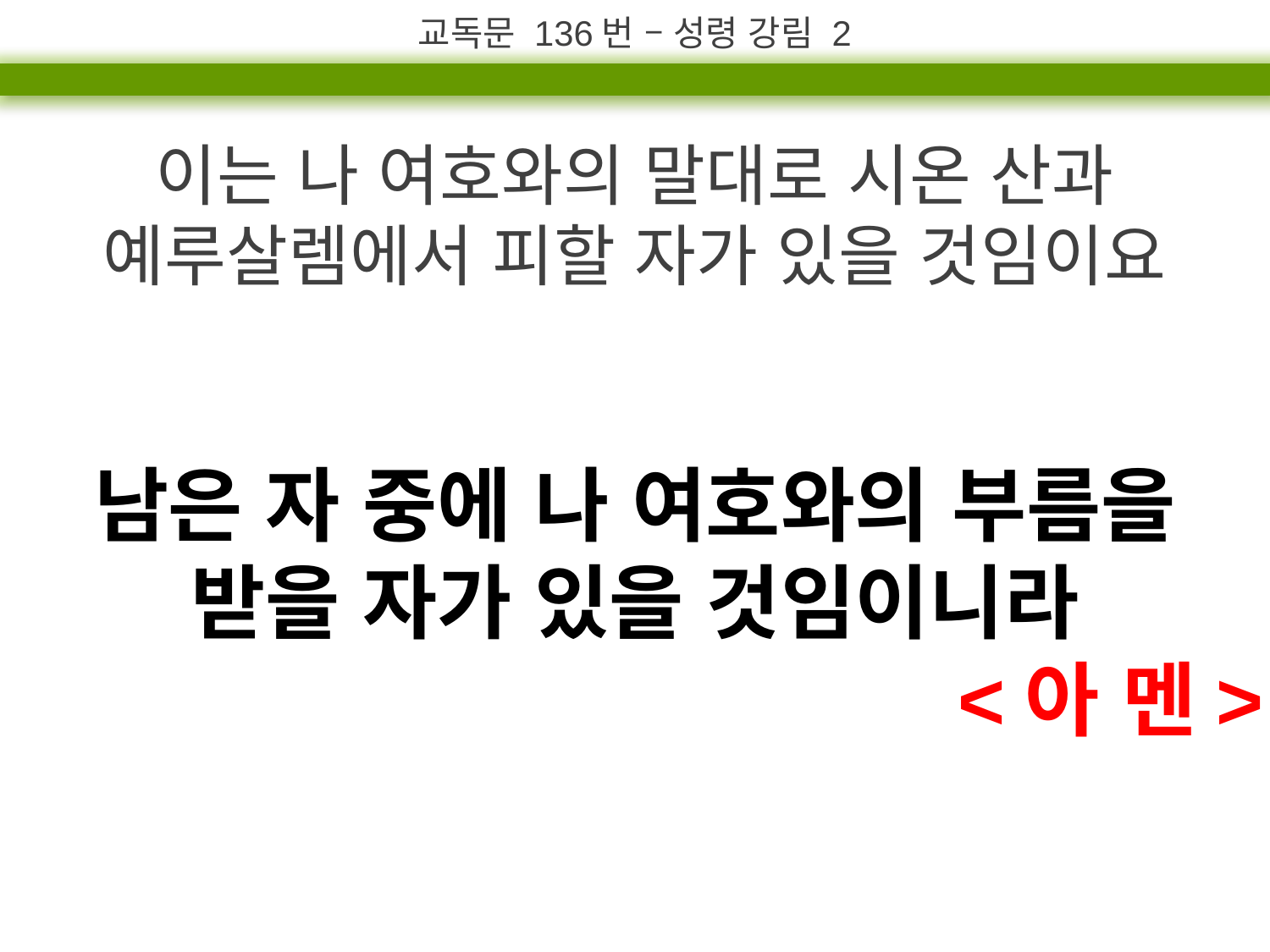

교독문 136번 – 성령 강림 2

이는 나 여호와의 말대로 시온 산과
예루살렘에서 피할 자가 있을 것임이요
남은 자 중에 나 여호와의 부름을
받을 자가 있을 것임이니라
<아 멘>